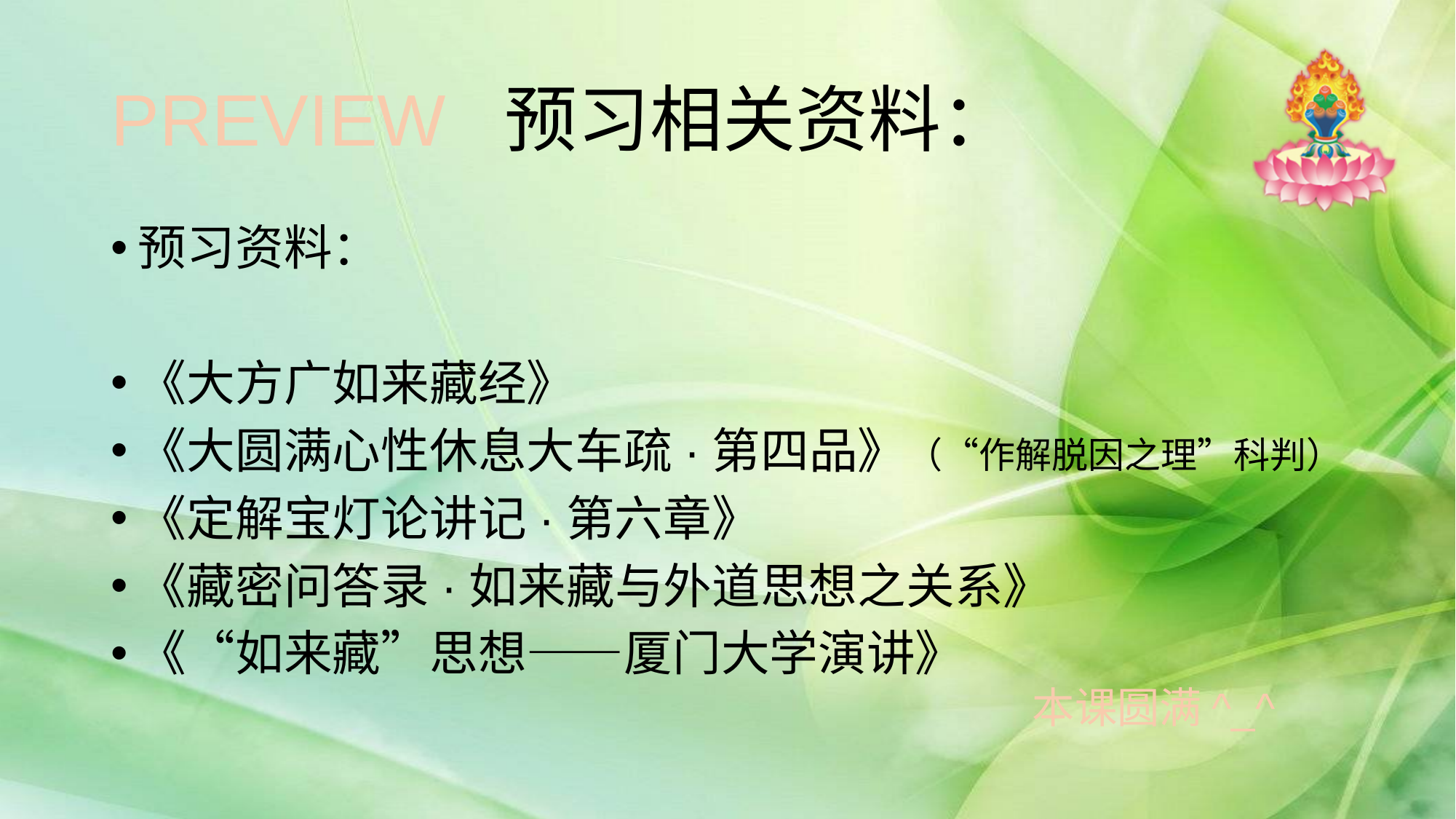

# PREVIEW  预习相关资料：
预习资料：

《大方广如来藏经》
《大圆满心性休息大车疏·第四品》（“作解脱因之理”科判）
《定解宝灯论讲记·第六章》
《藏密问答录·如来藏与外道思想之关系》
《“如来藏”思想——厦门大学演讲》

本课圆满^_^